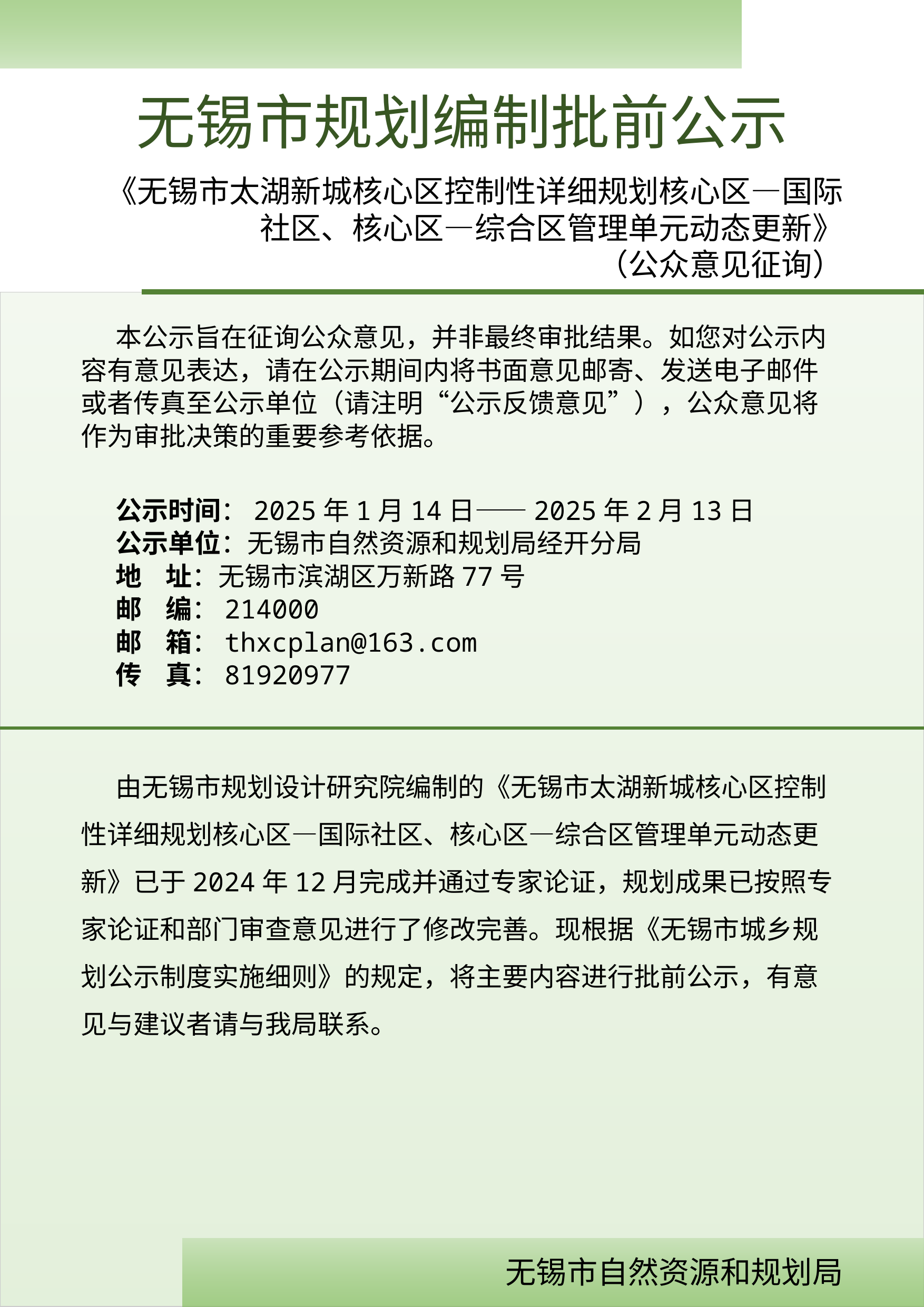

《无锡市太湖新城核心区控制性详细规划核心区—国际社区、核心区—综合区管理单元动态更新》
（公众意见征询）
本公示旨在征询公众意见，并非最终审批结果。如您对公示内容有意见表达，请在公示期间内将书面意见邮寄、发送电子邮件或者传真至公示单位（请注明“公示反馈意见”），公众意见将作为审批决策的重要参考依据。
公示时间：2025年1月14日——2025年2月13日
公示单位：无锡市自然资源和规划局经开分局
地    址：无锡市滨湖区万新路77号
邮    编：214000
邮    箱：thxcplan@163.com
传    真：81920977
由无锡市规划设计研究院编制的《无锡市太湖新城核心区控制性详细规划核心区—国际社区、核心区—综合区管理单元动态更新》已于2024年12月完成并通过专家论证，规划成果已按照专家论证和部门审查意见进行了修改完善。现根据《无锡市城乡规划公示制度实施细则》的规定，将主要内容进行批前公示，有意见与建议者请与我局联系。